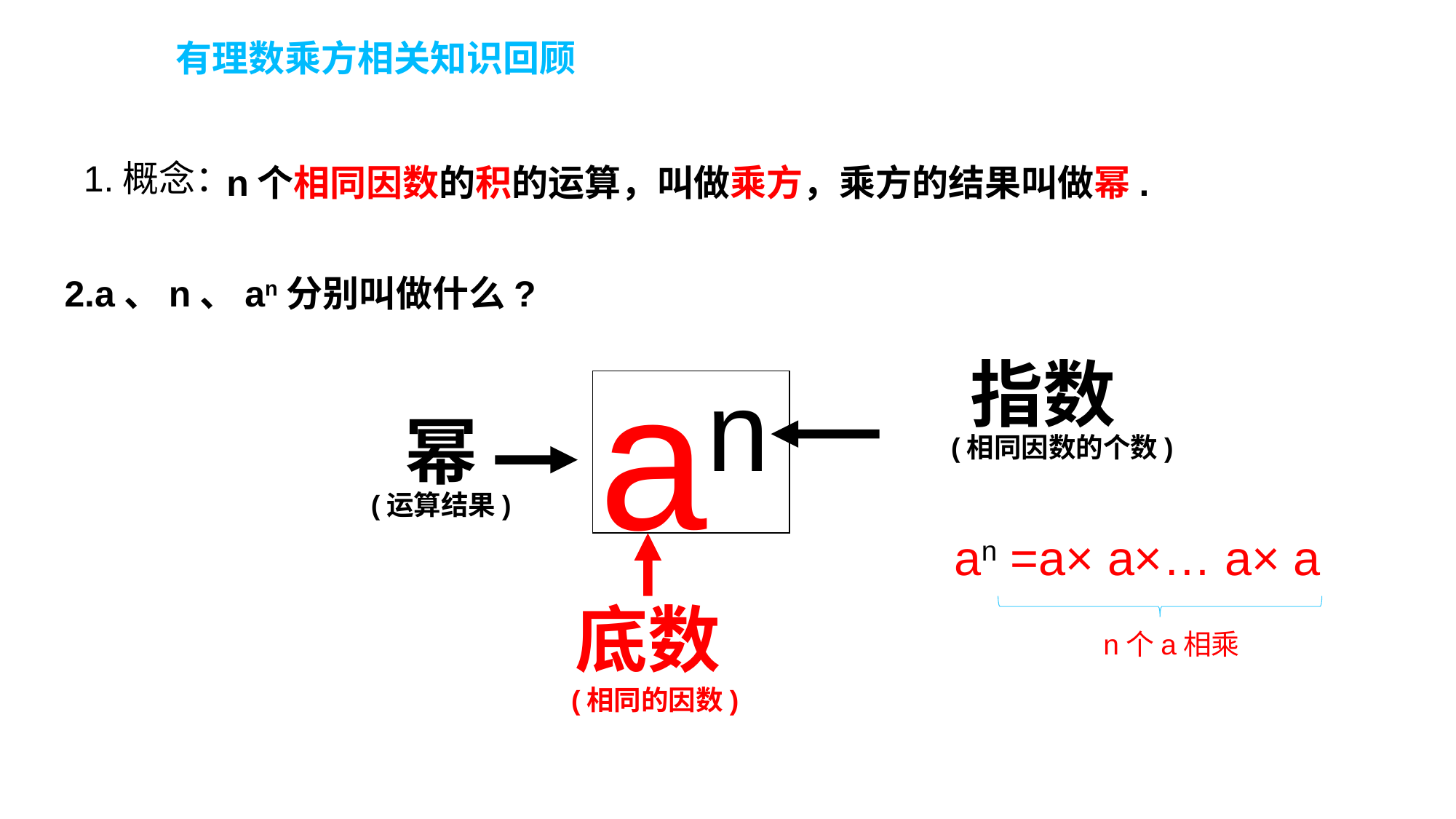

有理数乘方相关知识回顾
1.概念：
n个相同因数的积的运算，叫做乘方，乘方的结果叫做幂.
2.a、n、an分别叫做什么?
指数
an
幂
(相同因数的个数)

(运算结果)

an =a× a×… a× a
n个a相乘

底数
(相同的因数)